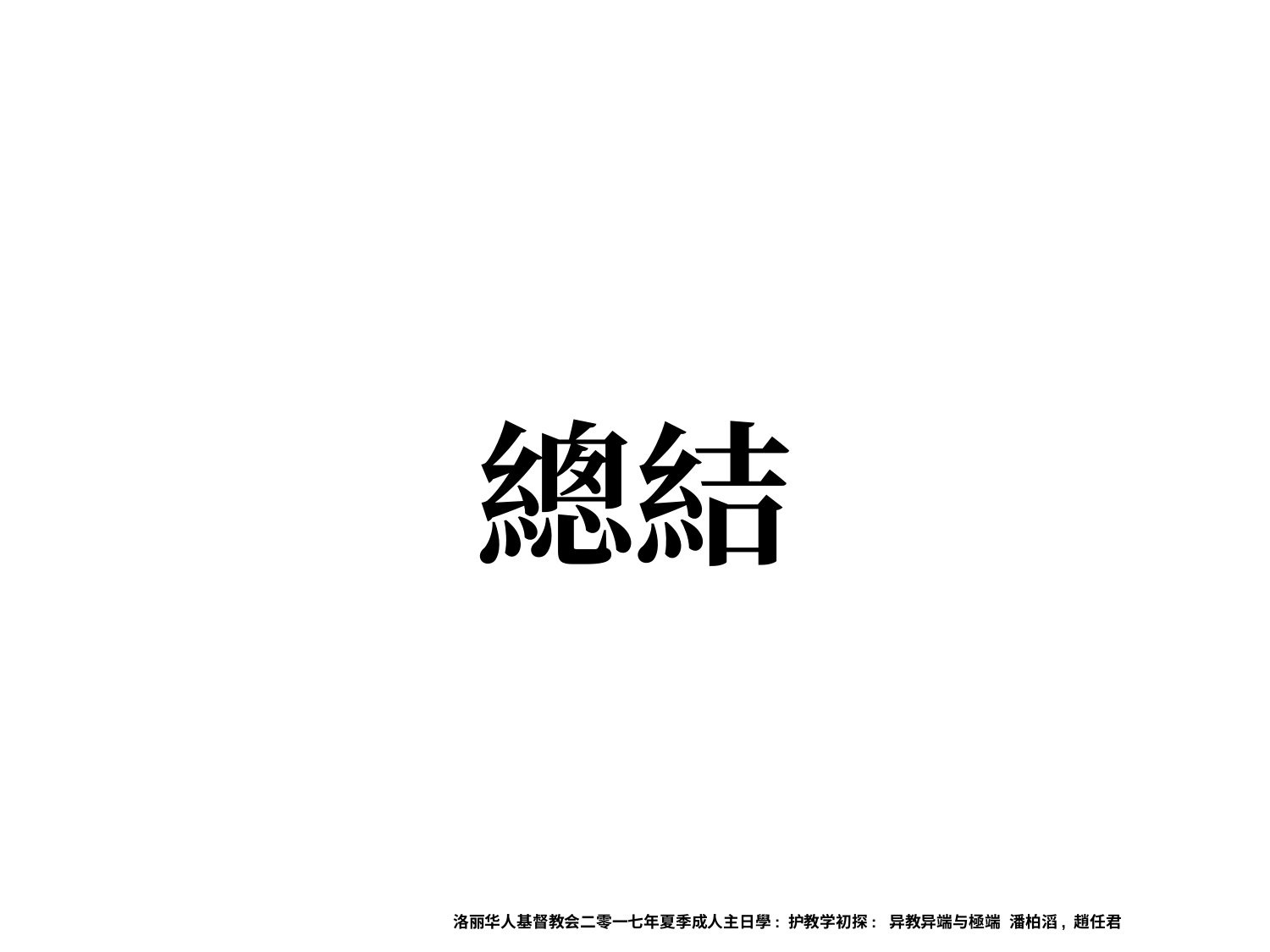

# 總結
洛丽华人基督教会二零一七年夏季成人主日學: 护教学初探:  异教异端与極端  潘柏滔, 趙任君